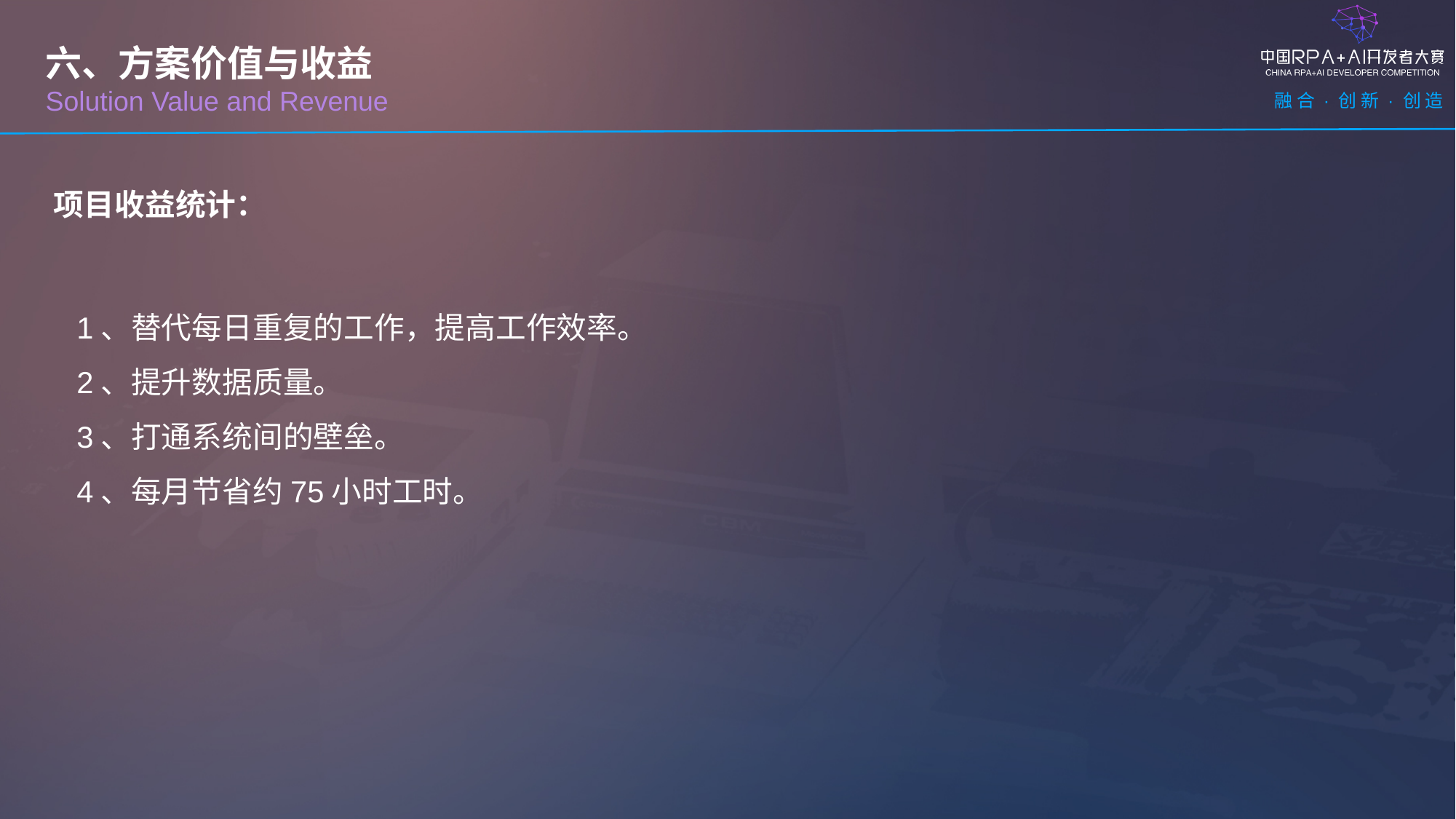

六、方案价值与收益
Solution Value and Revenue
项目收益统计：
1、替代每日重复的工作，提高工作效率。
2、提升数据质量。
3、打通系统间的壁垒。
4、每月节省约75小时工时。